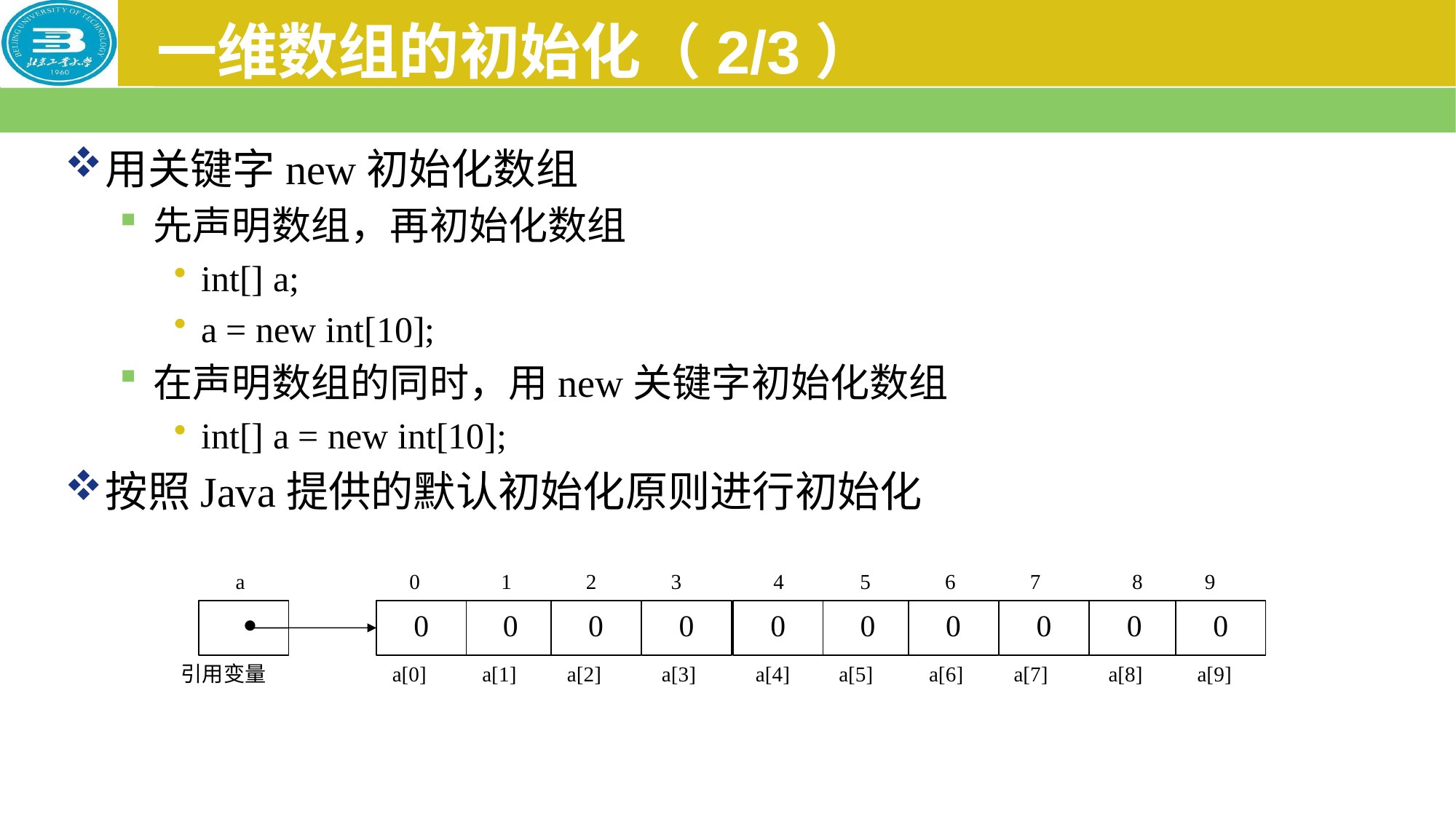

# 一维数组的初始化（2/3）
用关键字new初始化数组
先声明数组，再初始化数组
int[] a;
a = new int[10];
在声明数组的同时，用new关键字初始化数组
int[] a = new int[10];
按照Java提供的默认初始化原则进行初始化

a
0
1
2
3
4
5
6
7
8
9
 •
0
0
0
0
0
0
0
0
0
0
引用变量
a[0]
a[1]
a[2]
a[3]
a[4]
a[5]
a[6]
a[7]
a[8]
a[9]